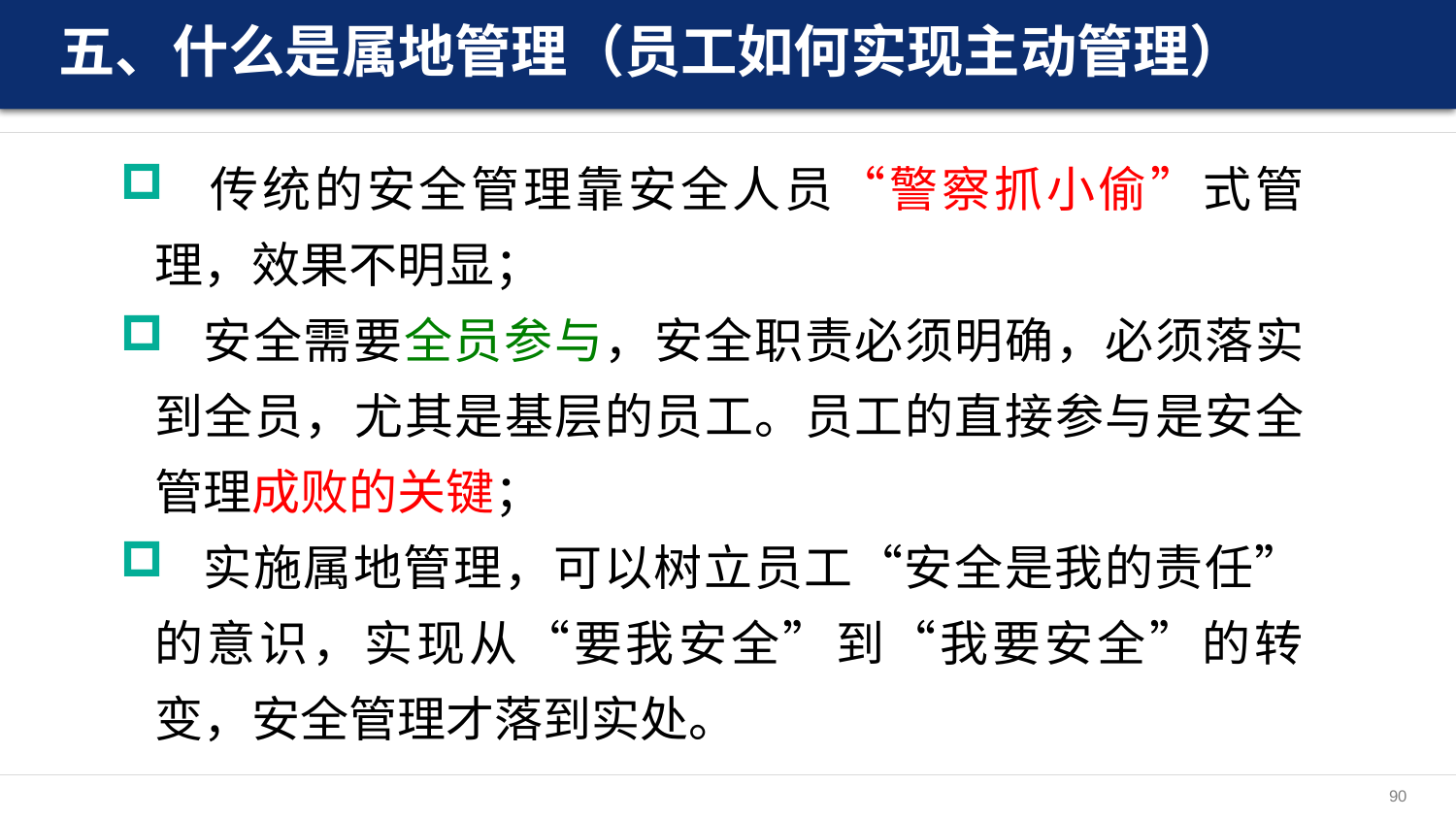

五、什么是属地管理（员工如何实现主动管理）
  传统的安全管理靠安全人员“警察抓小偷”式管理，效果不明显；
  安全需要全员参与，安全职责必须明确，必须落实到全员，尤其是基层的员工。员工的直接参与是安全管理成败的关键；
  实施属地管理，可以树立员工“安全是我的责任” 的意识，实现从“要我安全”到“我要安全”的转变，安全管理才落到实处。
90